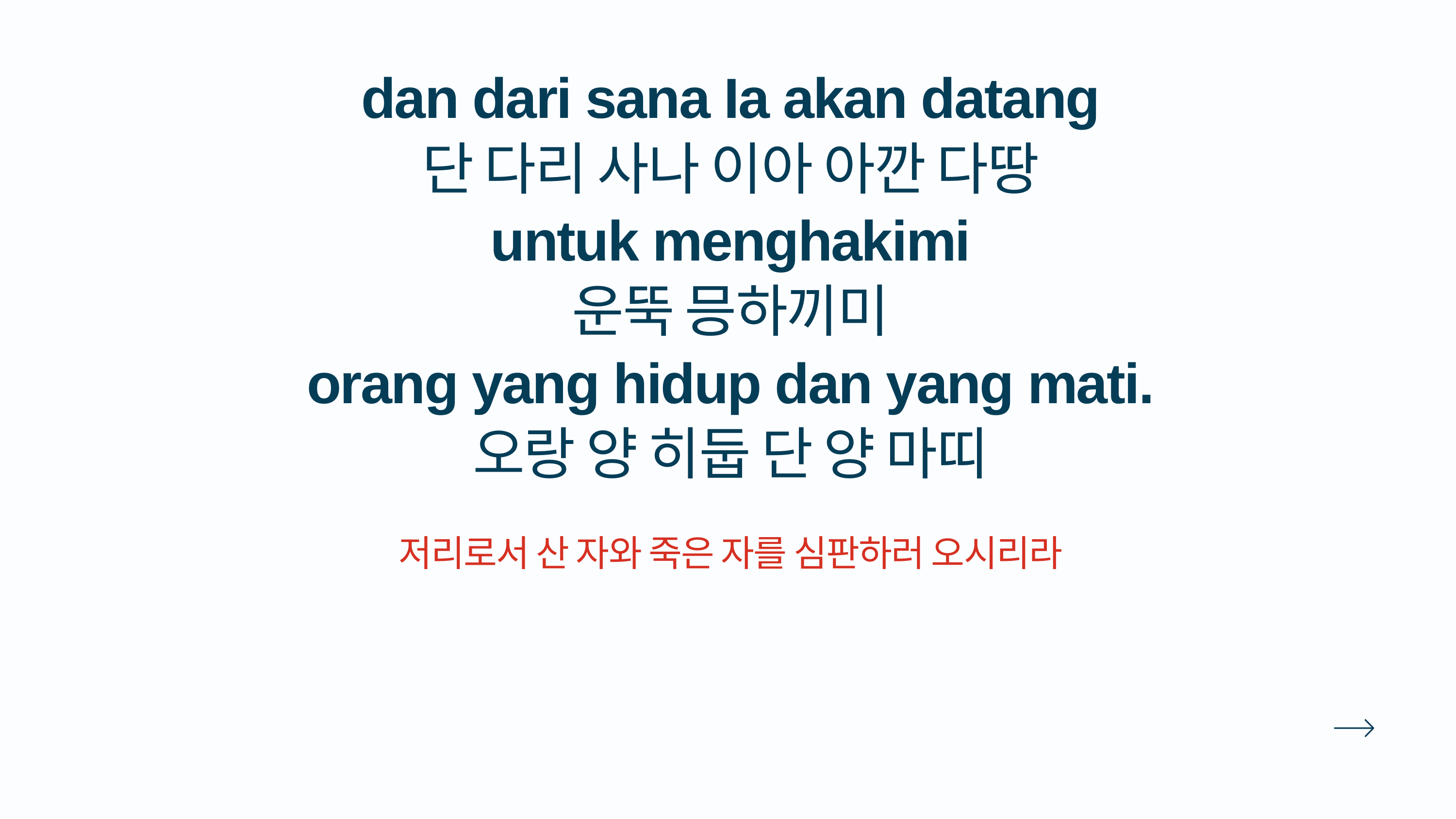

dan dari sana Ia akan datang
단 다리 사나 이아 아깐 다땅
untuk menghakimi
운뚝 믕하끼미
orang yang hidup dan yang mati.
오랑 양 히둡 단 양 마띠

저리로서 산 자와 죽은 자를 심판하러 오시리라